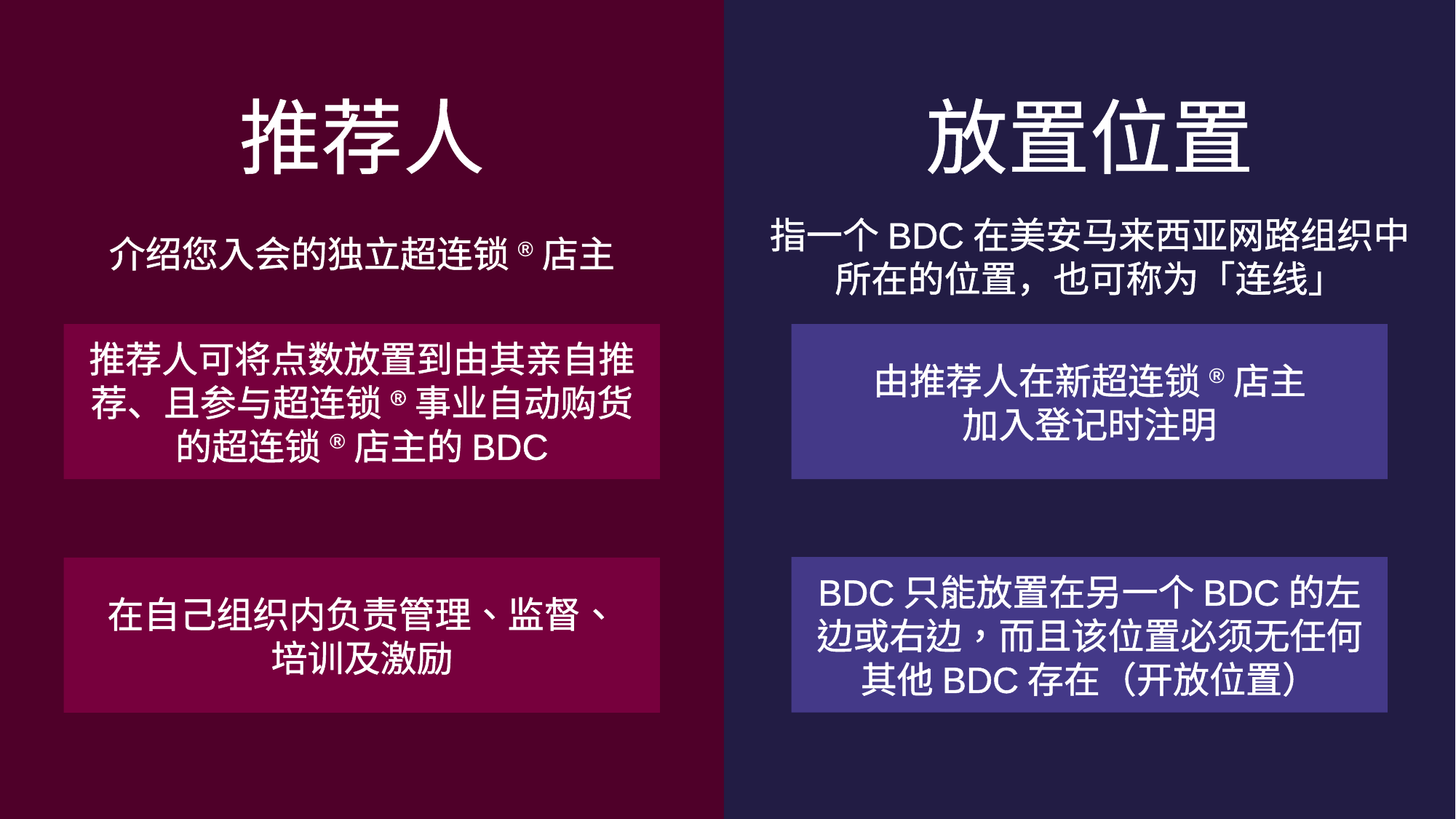

推荐人
放置位置
指一个BDC在美安马来西亚网路组织中所在的位置，也可称为「连线」
介绍您入会的独立超连锁®店主
推荐人可将点数放置到由其亲自推荐、且参与超连锁®事业自动购货的超连锁®店主的BDC
由推荐人在新超连锁®店主
加入登记时注明
BDC只能放置在另一个BDC的左边或右边，而且该位置必须无任何其他BDC存在（开放位置）
在自己组织内负责管理、监督、
培训及激励